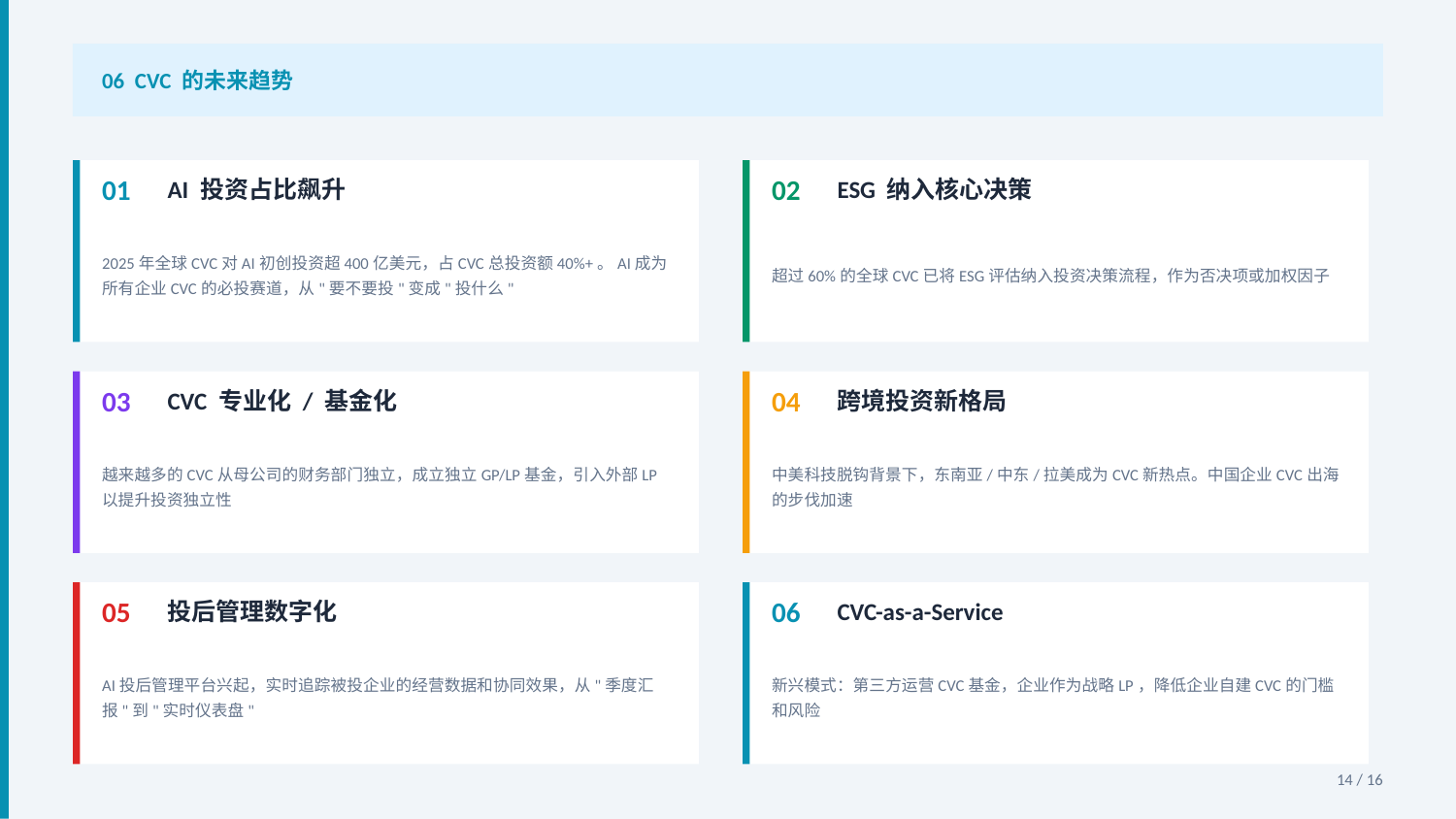

06  CVC 的未来趋势

01
AI 投资占比飙升
02
ESG 纳入核心决策
2025年全球CVC对AI初创投资超400亿美元，占CVC总投资额40%+。AI成为所有企业CVC的必投赛道，从"要不要投"变成"投什么"
超过60%的全球CVC已将ESG评估纳入投资决策流程，作为否决项或加权因子

03
CVC 专业化 / 基金化
04
跨境投资新格局
越来越多的CVC从母公司的财务部门独立，成立独立GP/LP基金，引入外部LP以提升投资独立性
中美科技脱钩背景下，东南亚/中东/拉美成为CVC新热点。中国企业CVC出海的步伐加速

05
投后管理数字化
06
CVC-as-a-Service
AI投后管理平台兴起，实时追踪被投企业的经营数据和协同效果，从"季度汇报"到"实时仪表盘"
新兴模式：第三方运营CVC基金，企业作为战略LP，降低企业自建CVC的门槛和风险
14 / 16